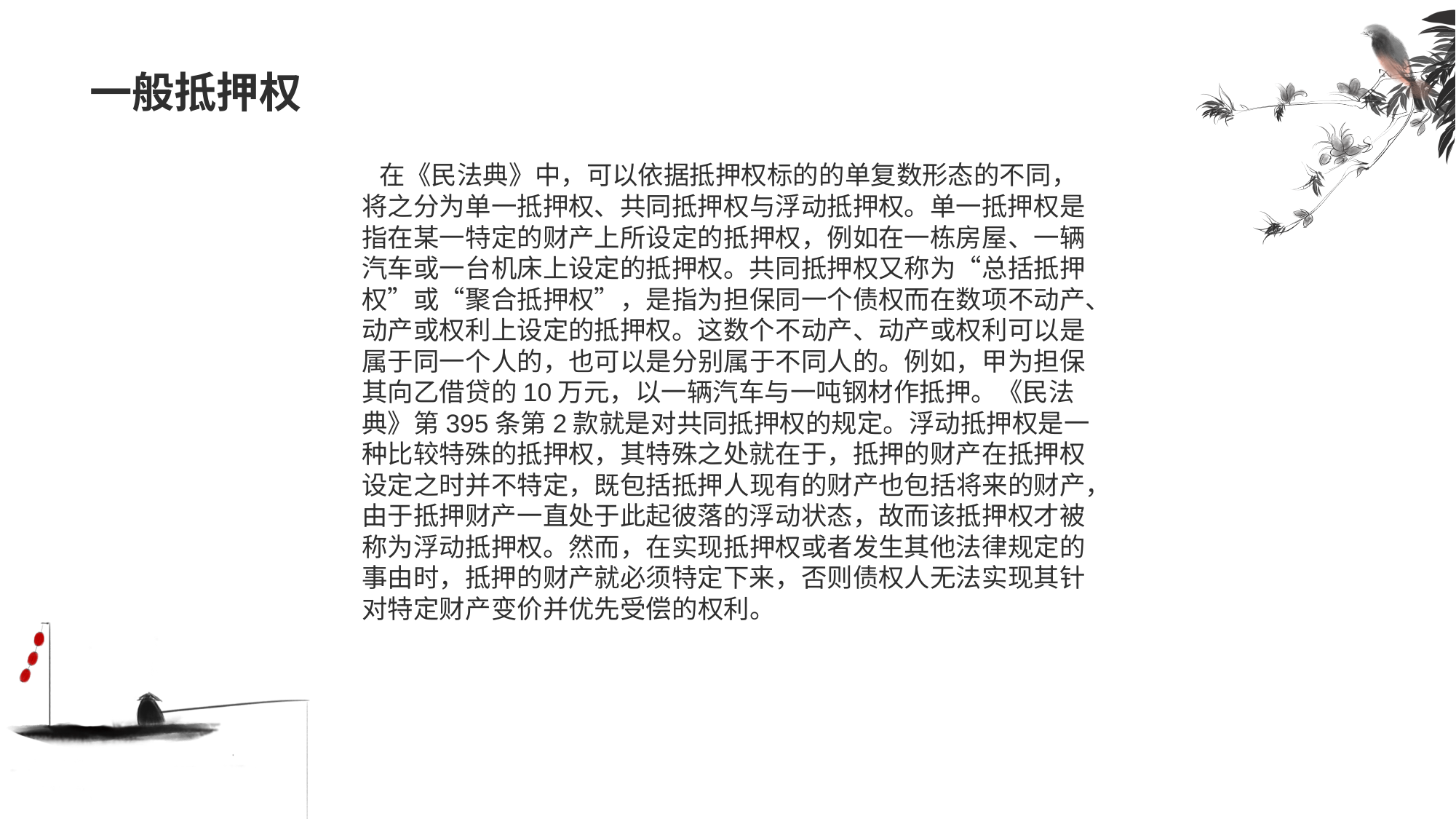

# 一般抵押权

  在《民法典》中，可以依据抵押权标的的单复数形态的不同，将之分为单一抵押权、共同抵押权与浮动抵押权。单一抵押权是指在某一特定的财产上所设定的抵押权，例如在一栋房屋、一辆汽车或一台机床上设定的抵押权。共同抵押权又称为“总括抵押权”或“聚合抵押权”，是指为担保同一个债权而在数项不动产、动产或权利上设定的抵押权。这数个不动产、动产或权利可以是属于同一个人的，也可以是分别属于不同人的。例如，甲为担保其向乙借贷的10万元，以一辆汽车与一吨钢材作抵押。《民法典》第395条第2款就是对共同抵押权的规定。浮动抵押权是一种比较特殊的抵押权，其特殊之处就在于，抵押的财产在抵押权设定之时并不特定，既包括抵押人现有的财产也包括将来的财产，由于抵押财产一直处于此起彼落的浮动状态，故而该抵押权才被称为浮动抵押权。然而，在实现抵押权或者发生其他法律规定的事由时，抵押的财产就必须特定下来，否则债权人无法实现其针对特定财产变价并优先受偿的权利。
68